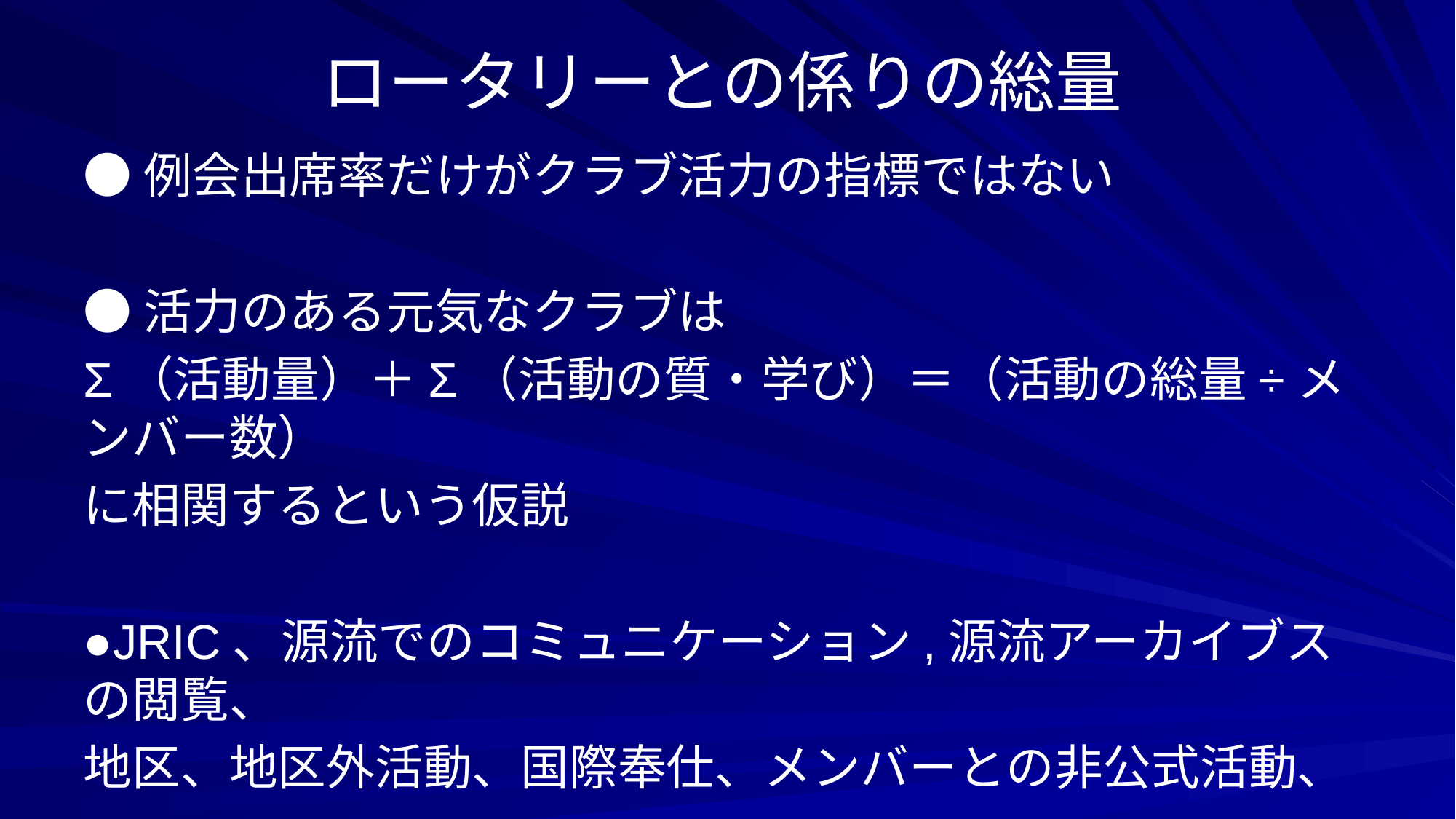

# ロータリーとの係りの総量
●例会出席率だけがクラブ活力の指標ではない

●活力のある元気なクラブは
Σ（活動量）＋Σ（活動の質・学び）＝（活動の総量÷メンバー数）
に相関するという仮説

●JRIC、源流でのコミュニケーション,源流アーカイブスの閲覧、
地区、地区外活動、国際奉仕、メンバーとの非公式活動、